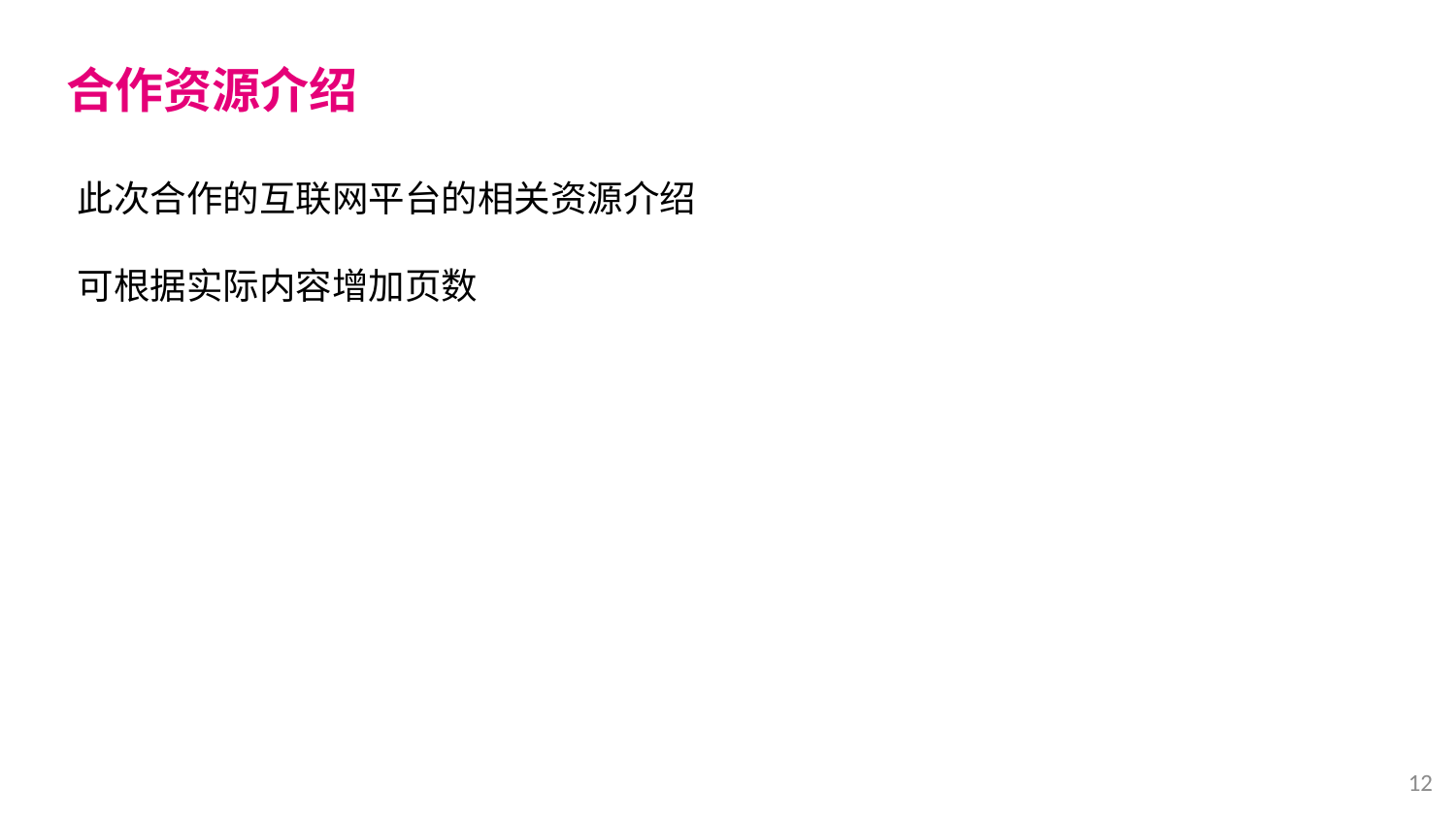

合作资源介绍
此次合作的互联网平台的相关资源介绍

可根据实际内容增加页数
12